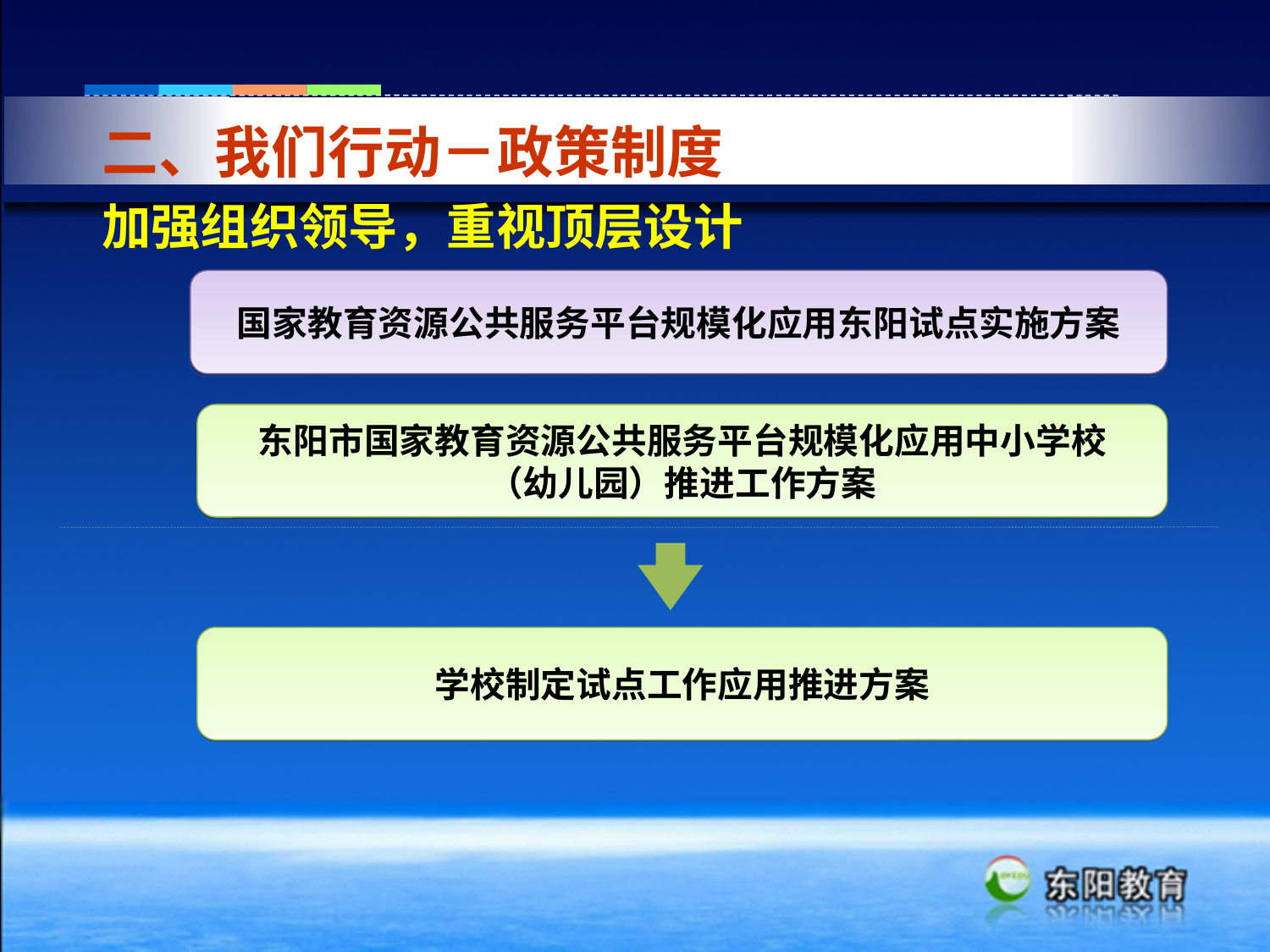

二、我们行动－政策制度

加强组织领导，重视顶层设计
国家教育资源公共服务平台规模化应用东阳试点实施方案
东阳市国家教育资源公共服务平台规模化应用中小学校
（幼儿园）推进工作方案

学校制定试点工作应用推进方案